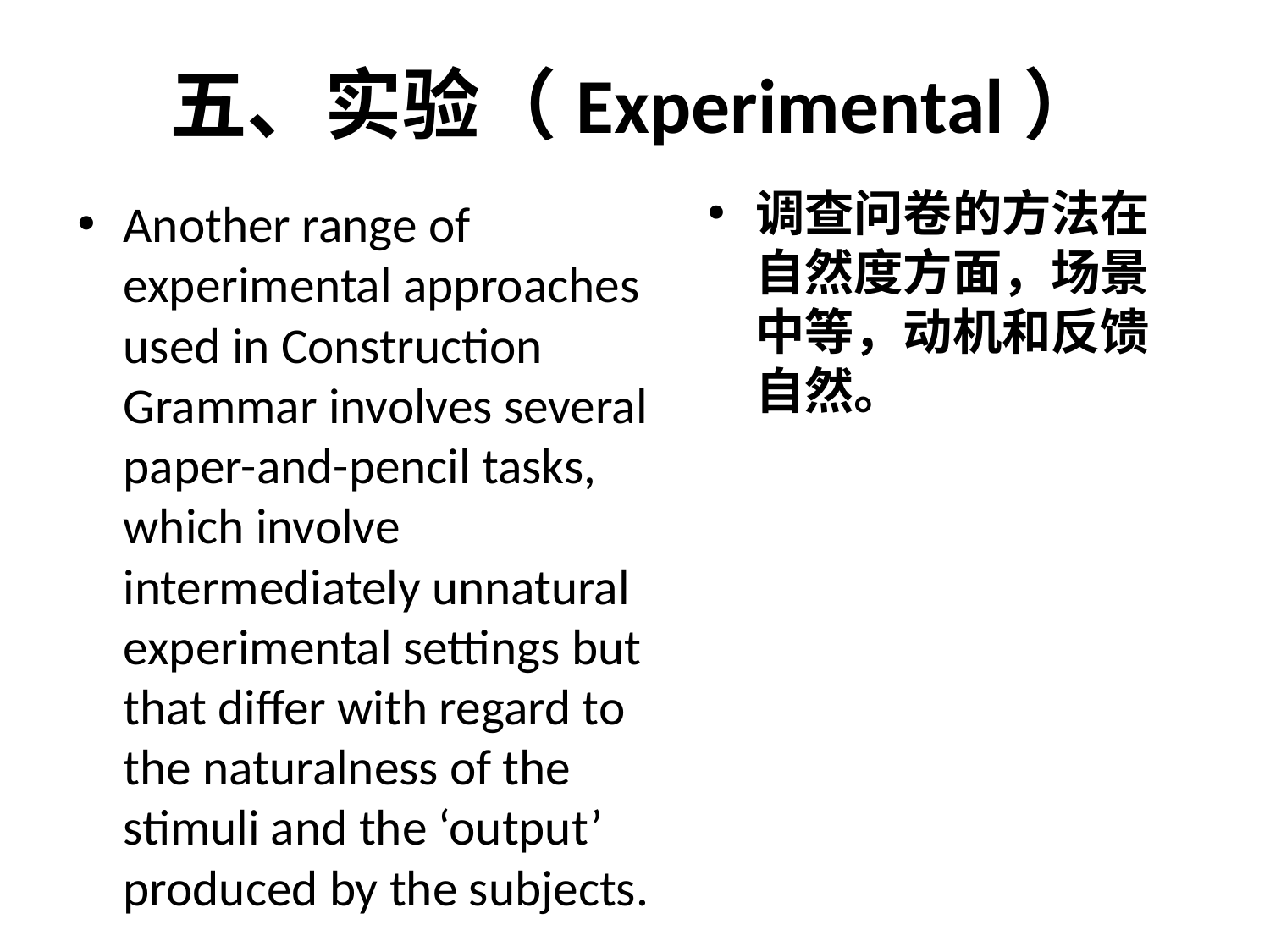

# 五、实验（Experimental）
调查问卷的方法在自然度方面，场景中等，动机和反馈自然。
Another range of experimental approaches used in Construction Grammar involves several paper-and-pencil tasks, which involve intermediately unnatural experimental settings but that differ with regard to the naturalness of the stimuli and the ‘output’ produced by the subjects.